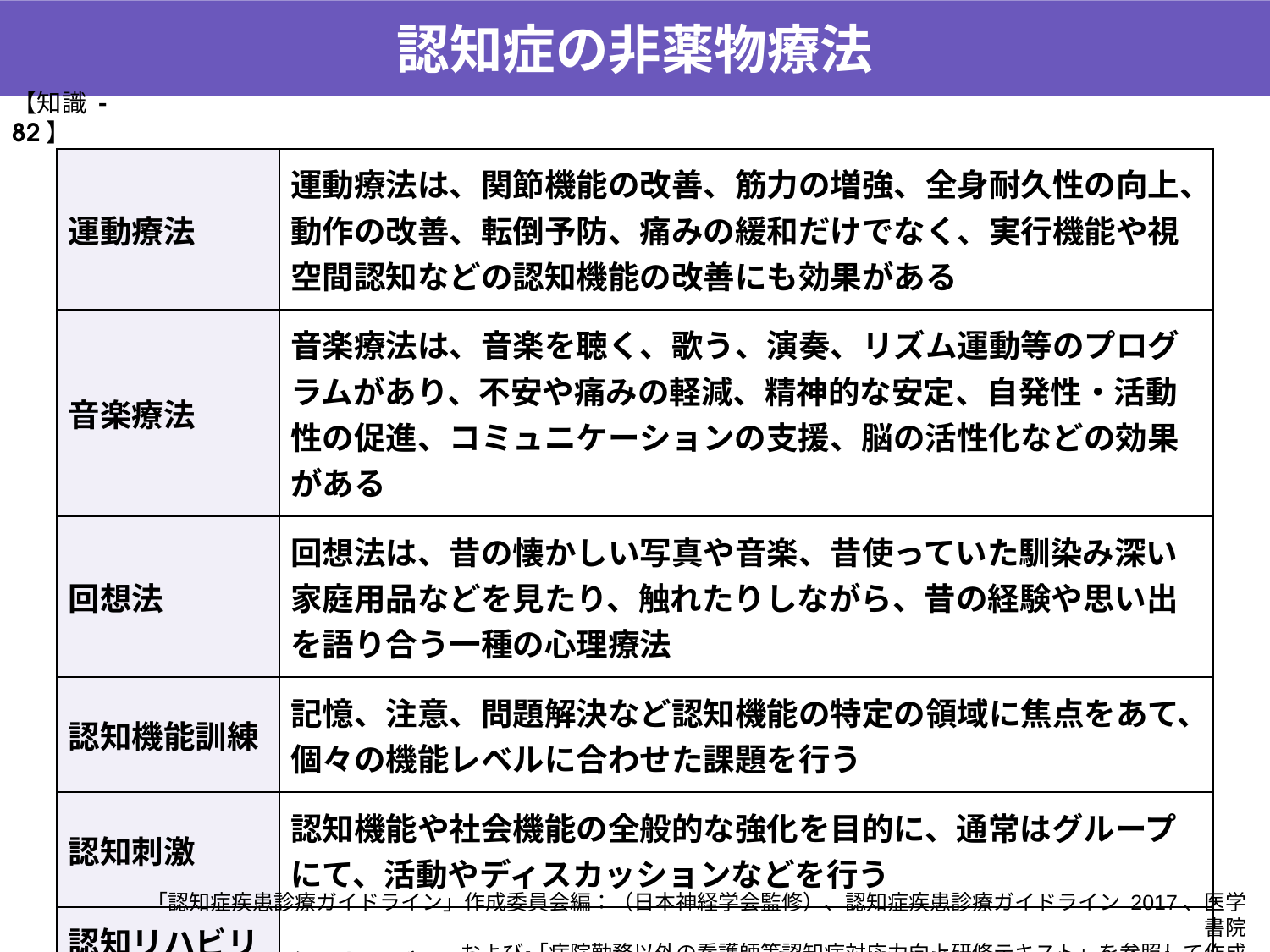

認知症の非薬物療法
【知識 -82】
| 運動療法 | 運動療法は、関節機能の改善、筋力の増強、全身耐久性の向上、動作の改善、転倒予防、痛みの緩和だけでなく、実行機能や視空間認知などの認知機能の改善にも効果がある |
| --- | --- |
| 音楽療法 | 音楽療法は、音楽を聴く、歌う、演奏、リズム運動等のプログラムがあり、不安や痛みの軽減、精神的な安定、自発性・活動性の促進、コミュニケーションの支援、脳の活性化などの効果がある |
| 回想法 | 回想法は、昔の懐かしい写真や音楽、昔使っていた馴染み深い家庭用品などを見たり、触れたりしながら、昔の経験や思い出を語り合う一種の心理療法 |
| 認知機能訓練 | 記憶、注意、問題解決など認知機能の特定の領域に焦点をあて、個々の機能レベルに合わせた課題を行う |
| 認知刺激 | 認知機能や社会機能の全般的な強化を目的に、通常はグループにて、活動やディスカッションなどを行う |
| 認知リハビリテーション | 個別のゴール設定を行い、目標に向けて戦略的に行う個人療法 |
「認知症疾患診療ガイドライン」作成委員会編：（日本神経学会監修）、認知症疾患診療ガイドライン 2017、医学書院
および 「病院勤務以外の看護師等認知症対応力向上研修テキスト」を参照して作成